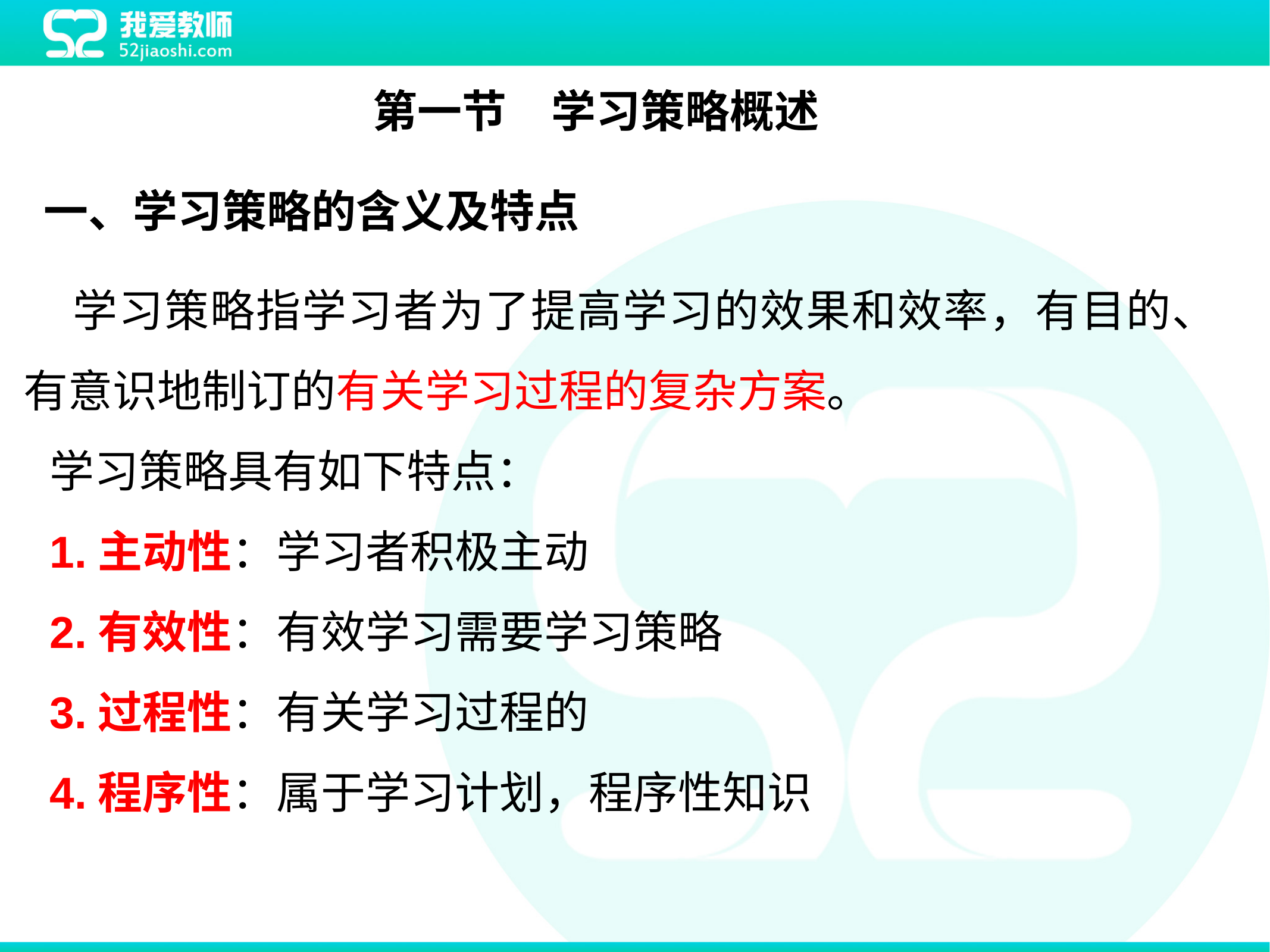

第一节　学习策略概述
一、学习策略的含义及特点
 学习策略指学习者为了提高学习的效果和效率，有目的、有意识地制订的有关学习过程的复杂方案。
学习策略具有如下特点：
1.主动性：学习者积极主动
2.有效性：有效学习需要学习策略
3.过程性：有关学习过程的
4.程序性：属于学习计划，程序性知识